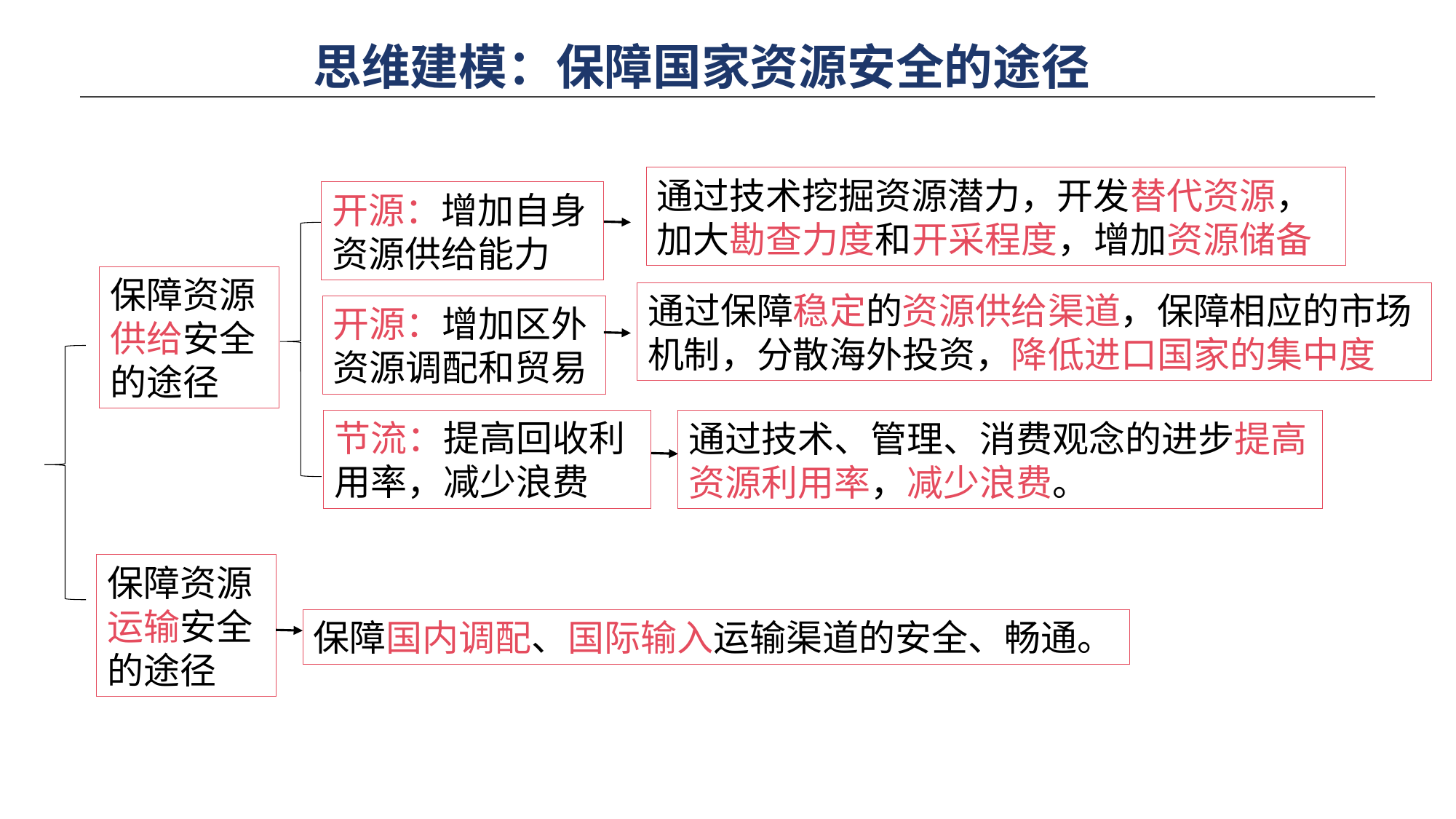

思维建模：保障国家资源安全的途径
通过技术挖掘资源潜力，开发替代资源，加大勘查力度和开采程度，增加资源储备
开源：增加自身资源供给能力

保障资源供给安全的途径
通过保障稳定的资源供给渠道，保障相应的市场机制，分散海外投资，降低进口国家的集中度
开源：增加区外资源调配和贸易

节流：提高回收利用率，减少浪费
通过技术、管理、消费观念的进步提高资源利用率，减少浪费。
保障资源运输安全的途径
保障国内调配、国际输入运输渠道的安全、畅通。